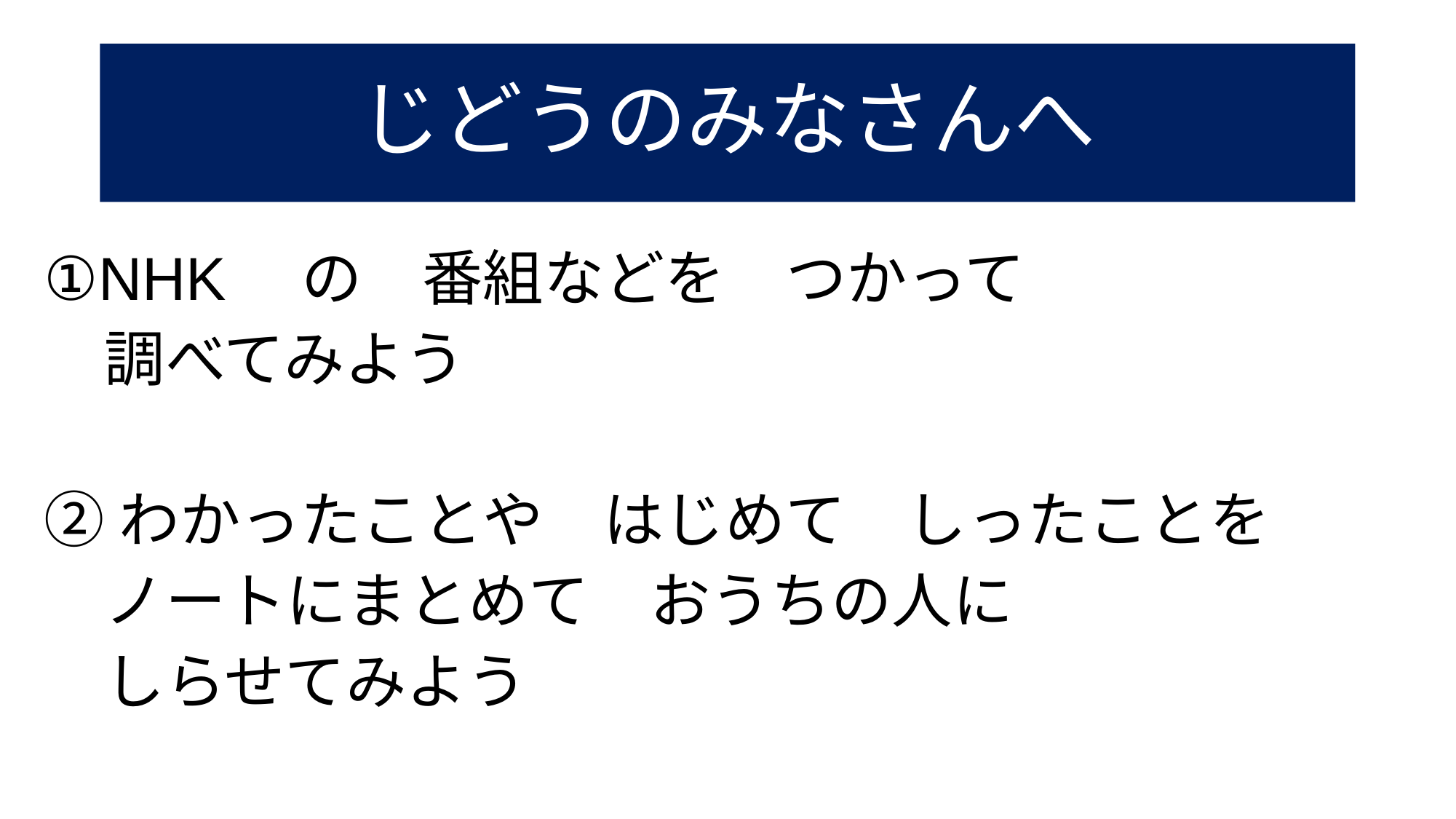

# じどうのみなさんへ
①NHK　の　番組などを　つかって
　調べてみよう

②わかったことや　はじめて　しったことを
　ノートにまとめて　おうちの人に
　しらせてみよう